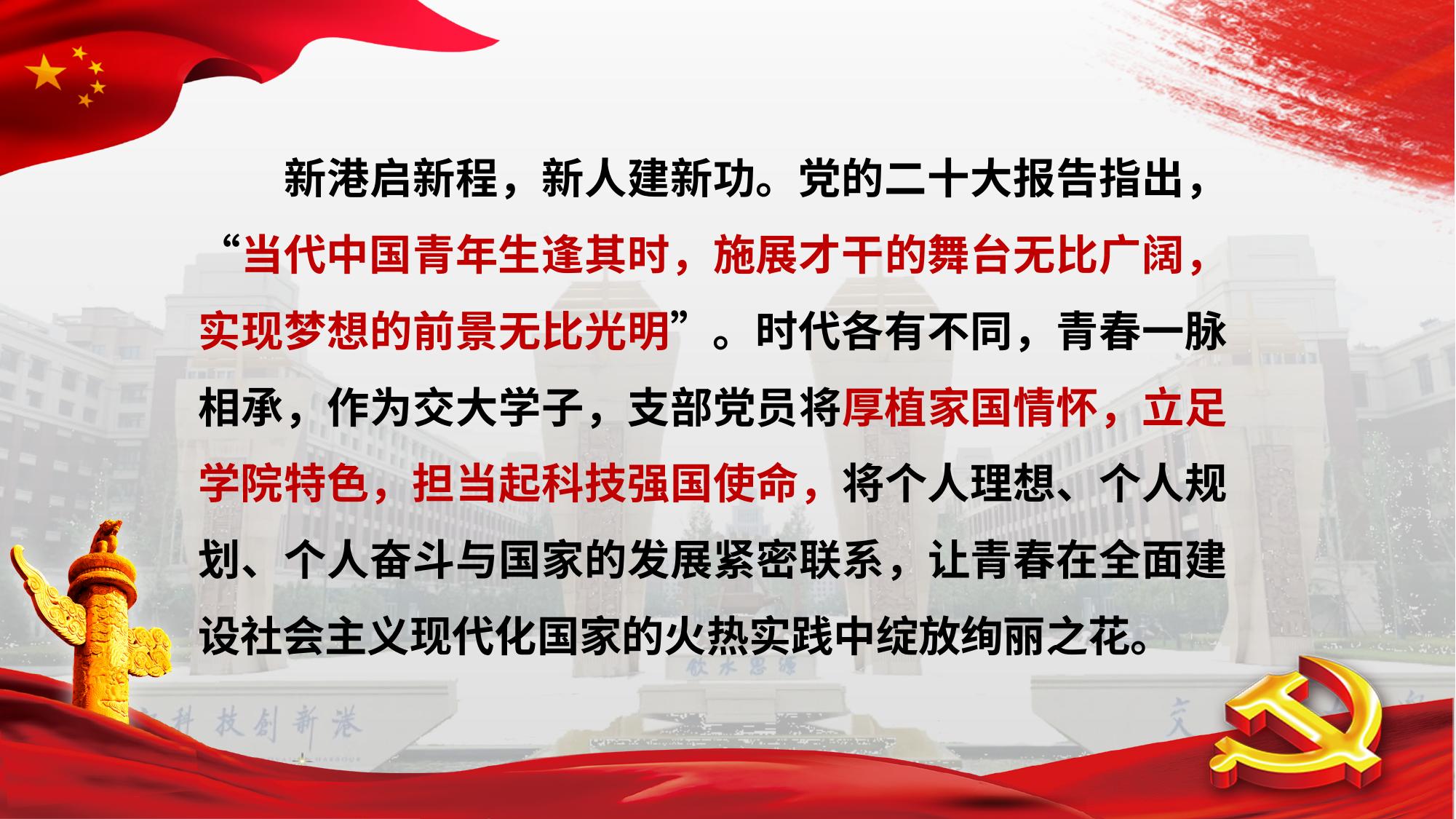

新港启新程，新人建新功。党的二十大报告指出，“当代中国青年生逢其时，施展才干的舞台无比广阔，实现梦想的前景无比光明”。时代各有不同，青春一脉相承，作为交大学子，支部党员将厚植家国情怀，立足学院特色，担当起科技强国使命，将个人理想、个人规划、个人奋斗与国家的发展紧密联系，让青春在全面建设社会主义现代化国家的火热实践中绽放绚丽之花。
18